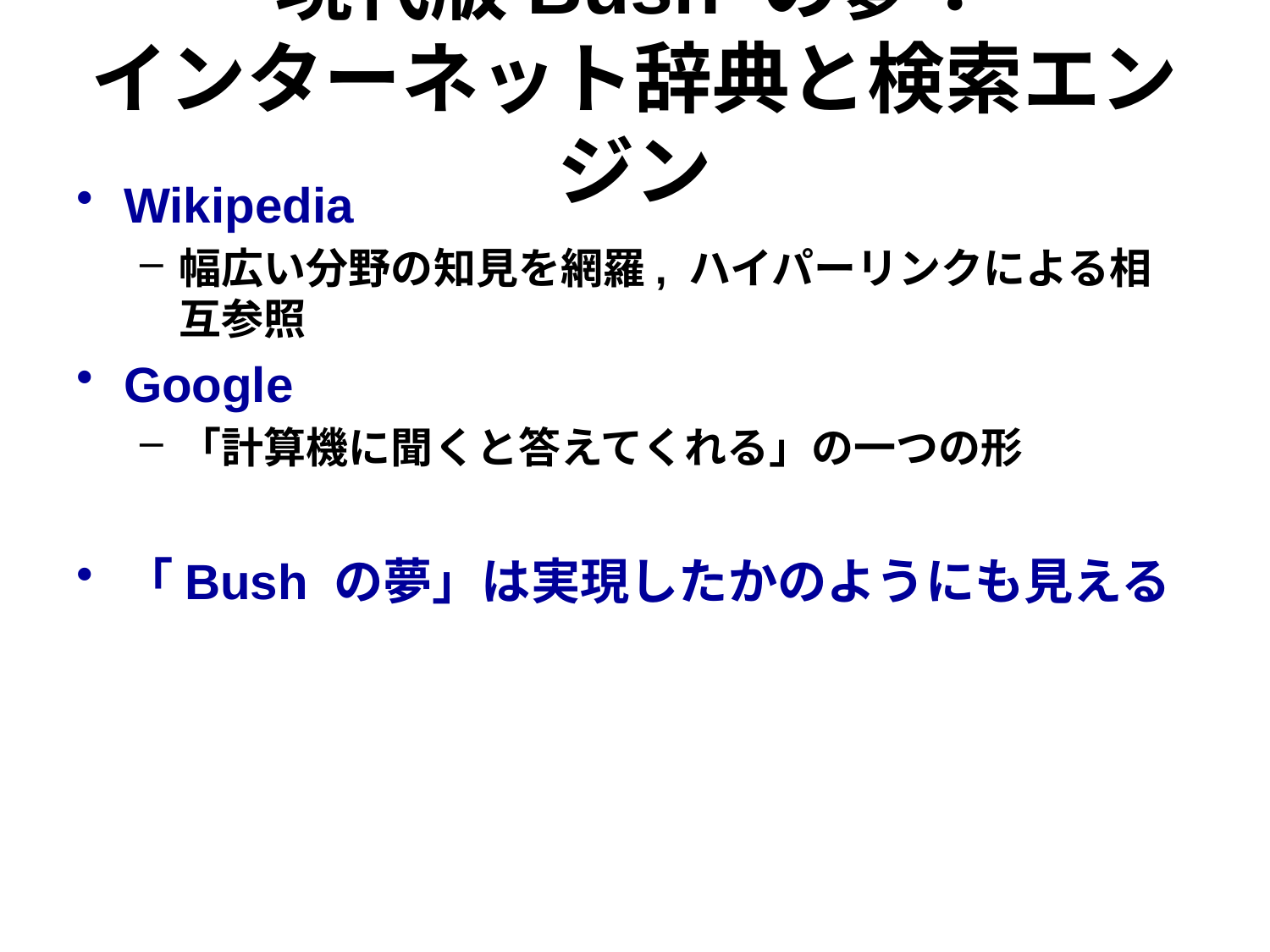

# 現代版Bush の夢： インターネット辞典と検索エンジン
Wikipedia
幅広い分野の知見を網羅, ハイパーリンクによる相互参照
Google
「計算機に聞くと答えてくれる」の一つの形

「Bush の夢」は実現したかのようにも見える